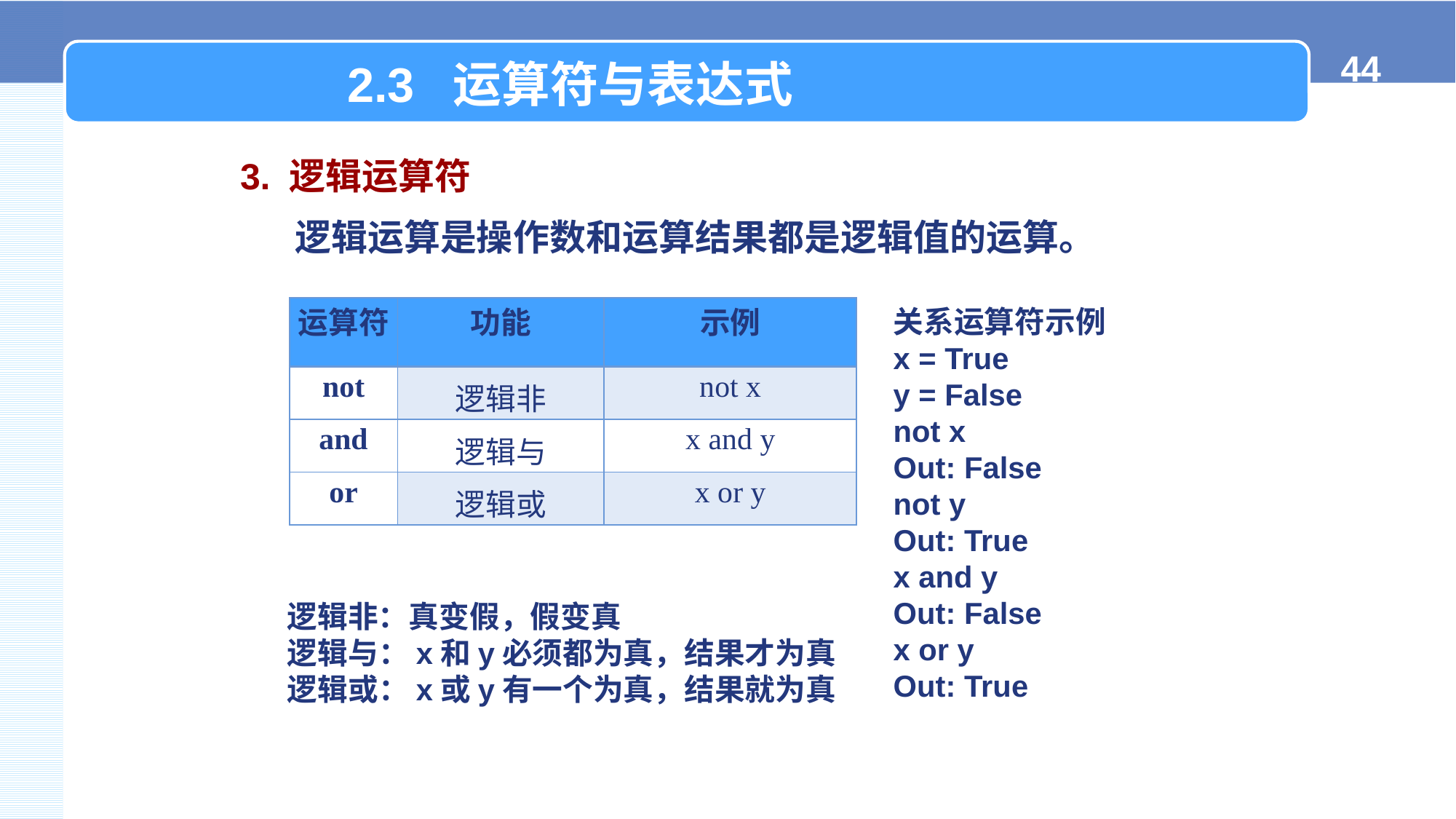

2.3  运算符与表达式
3. 逻辑运算符
逻辑运算是操作数和运算结果都是逻辑值的运算。
关系运算符示例
x = True
y = False
not x
Out: False
not y
Out: True
x and y
Out: False
x or y
Out: True
| 运算符 | 功能 | 示例 |
| --- | --- | --- |
| not | 逻辑非 | not x |
| and | 逻辑与 | x and y |
| or | 逻辑或 | x or y |
逻辑非：真变假，假变真
逻辑与：x和y必须都为真，结果才为真
逻辑或：x或y有一个为真，结果就为真